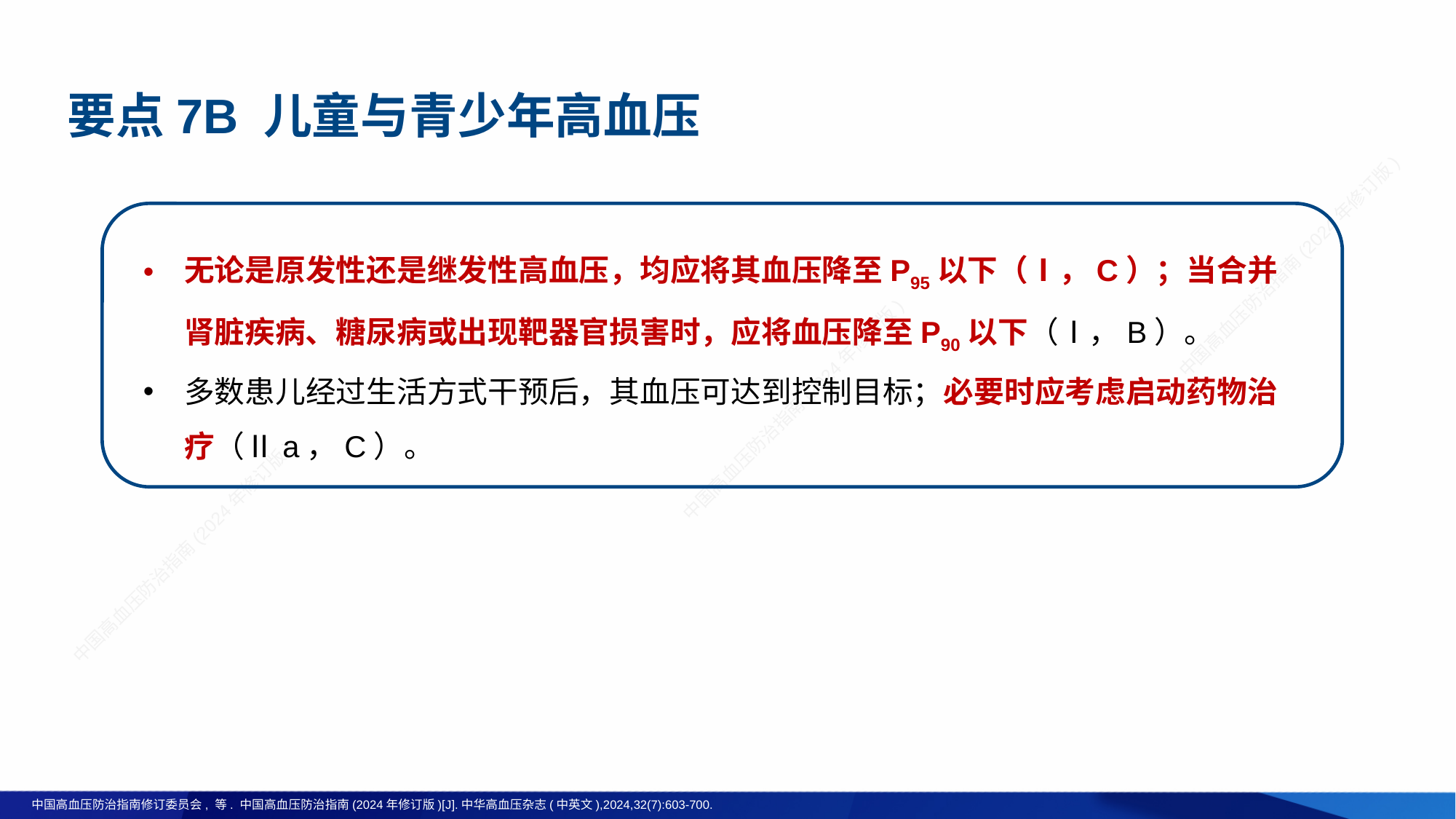

# 要点7B 儿童与青少年高血压

无论是原发性还是继发性高血压，均应将其血压降至P95以下（Ⅰ，C）；当合并肾脏疾病、糖尿病或出现靶器官损害时，应将血压降至P90以下（Ⅰ，B）。
多数患儿经过生活方式干预后，其血压可达到控制目标；必要时应考虑启动药物治疗（Ⅱa，C）。